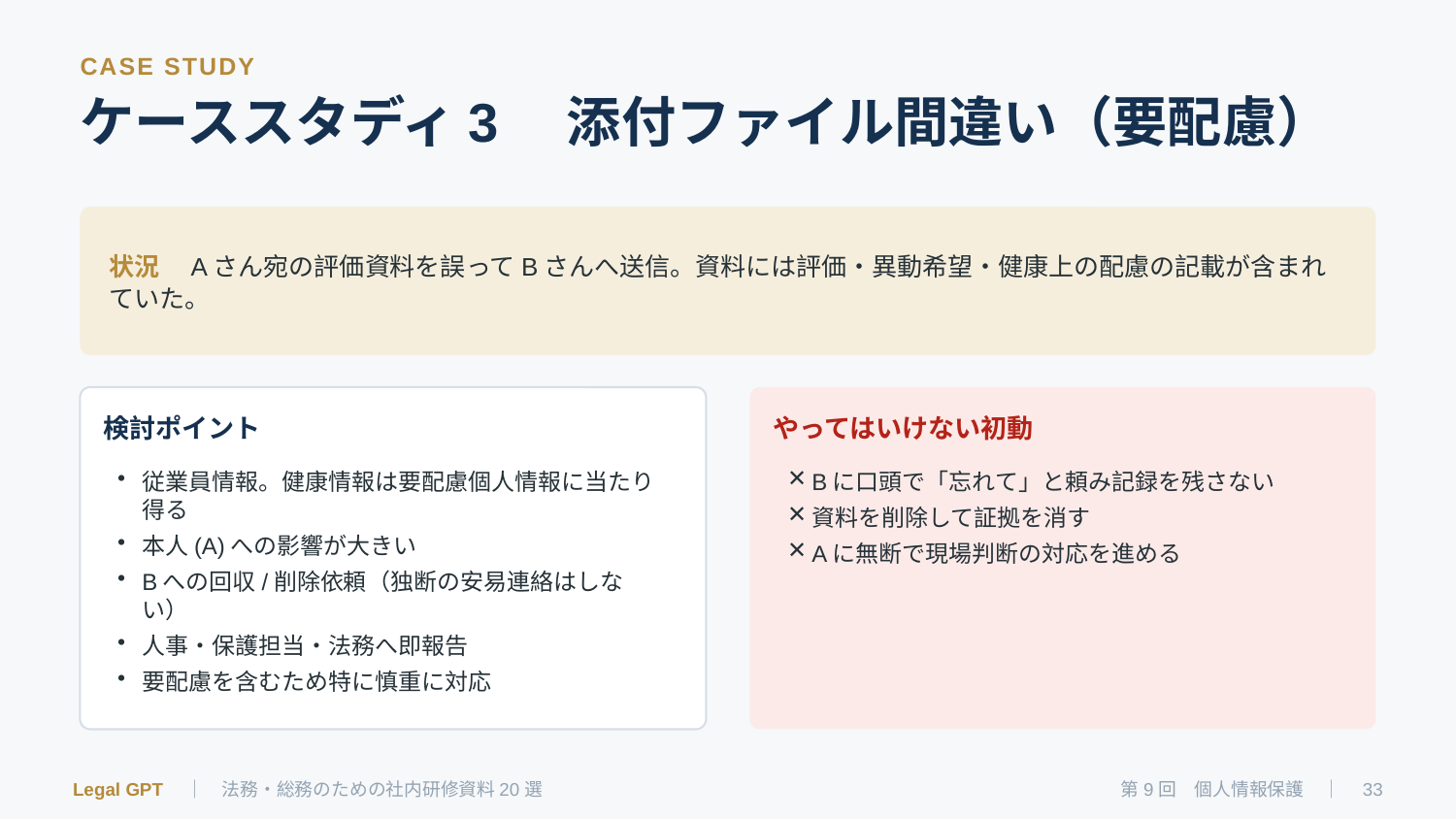

CASE STUDY
ケーススタディ3　添付ファイル間違い（要配慮）

状況　Aさん宛の評価資料を誤ってBさんへ送信。資料には評価・異動希望・健康上の配慮の記載が含まれていた。

検討ポイント
やってはいけない初動
従業員情報。健康情報は要配慮個人情報に当たり得る
本人(A)への影響が大きい
Bへの回収/削除依頼（独断の安易連絡はしない）
人事・保護担当・法務へ即報告
要配慮を含むため特に慎重に対応
Bに口頭で「忘れて」と頼み記録を残さない
資料を削除して証拠を消す
Aに無断で現場判断の対応を進める
Legal GPT　｜　法務・総務のための社内研修資料20選
第9回　個人情報保護　｜　33